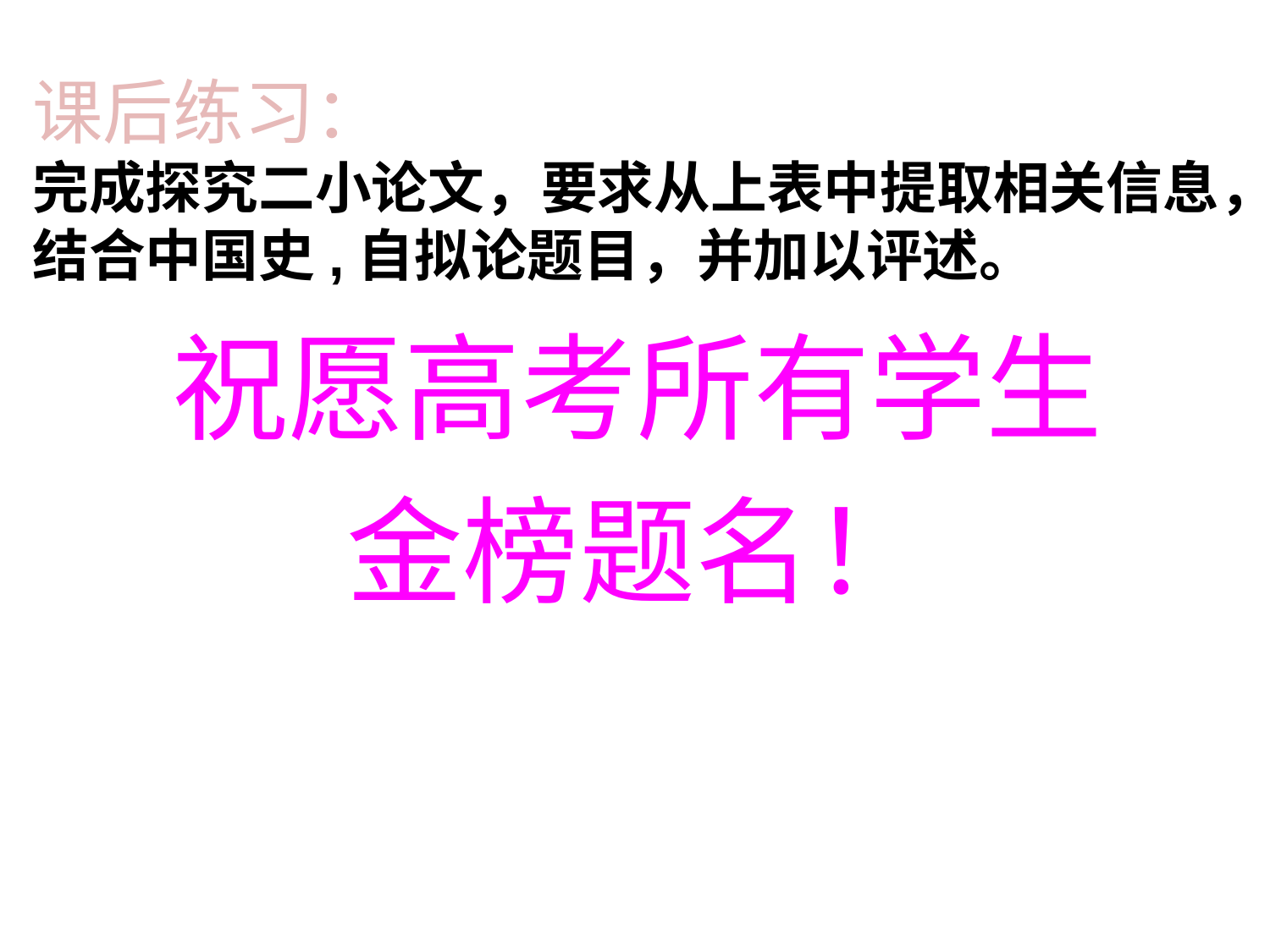

课后练习：
完成探究二小论文，要求从上表中提取相关信息，结合中国史,自拟论题目，并加以评述。

祝愿高考所有学生
金榜题名！